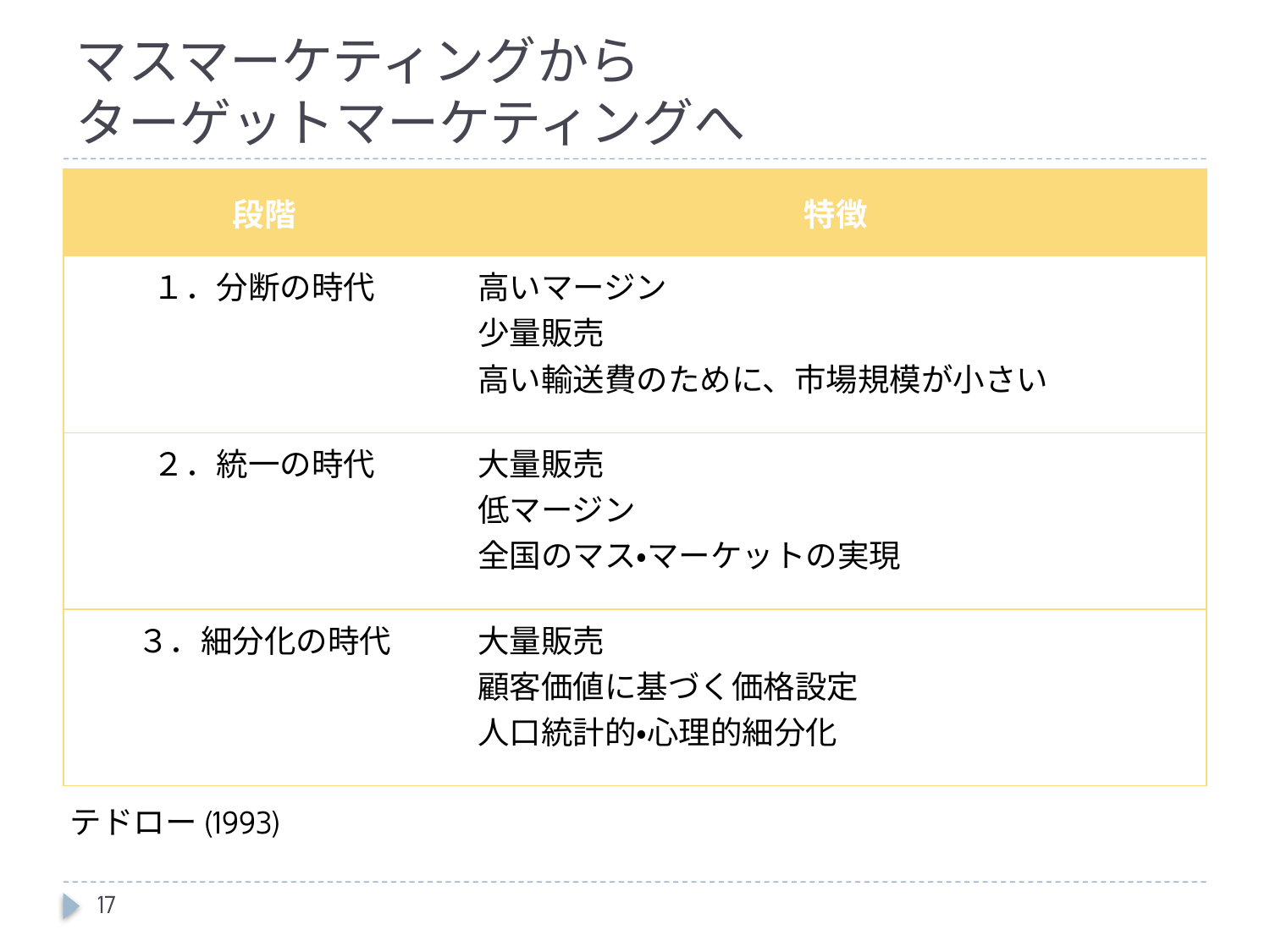

# マスマーケティングから ターゲットマーケティングへ
| 段階 | 特徴 |
| --- | --- |
| １．分断の時代 | 高いマージン 少量販売 高い輸送費のために、市場規模が小さい |
| ２．統一の時代 | 大量販売 低マージン 全国のマス・マーケットの実現 |
| ３．細分化の時代 | 大量販売 顧客価値に基づく価格設定 人口統計的・心理的細分化 |
テドロー(1993)
17